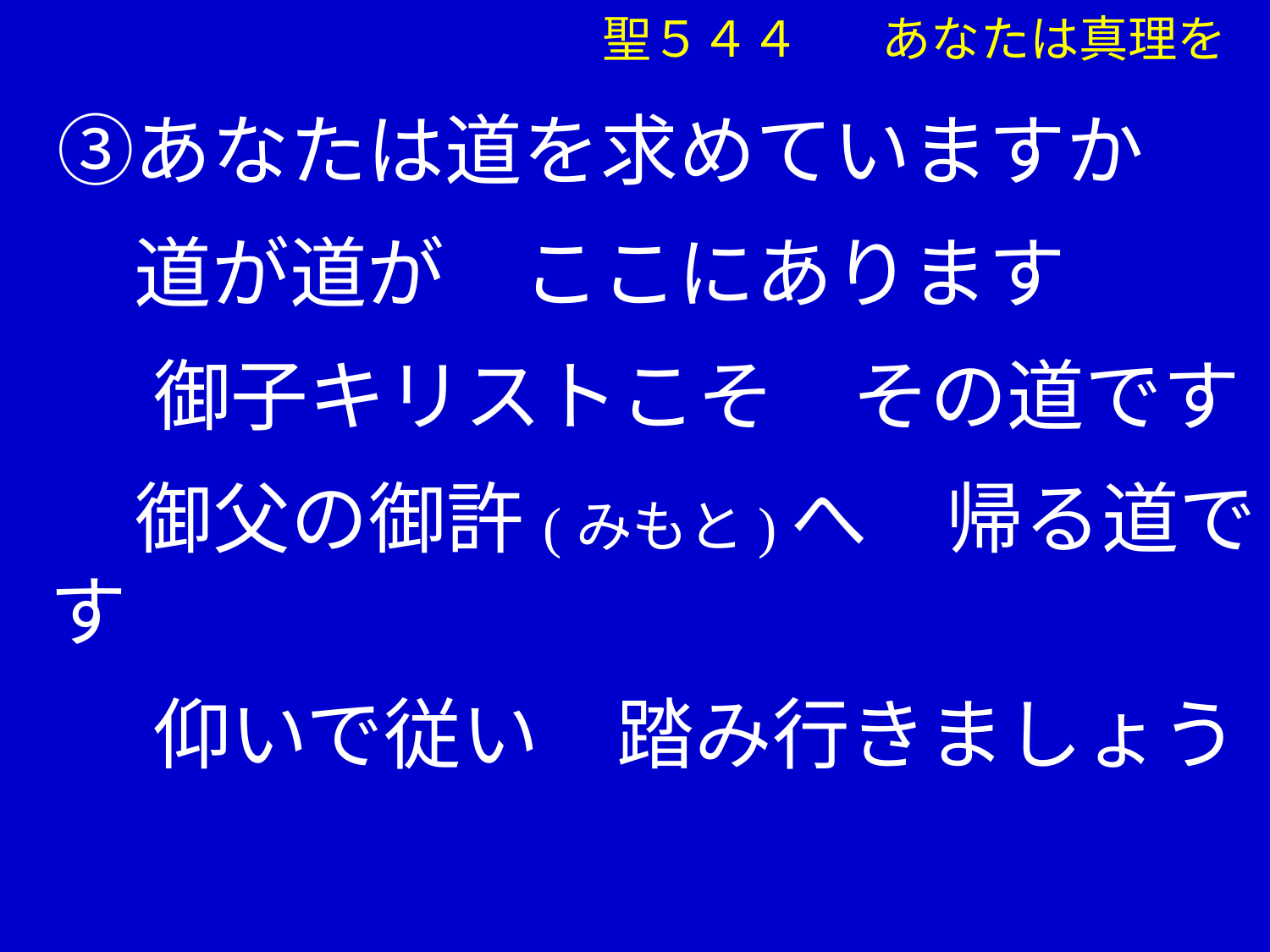

③あなたは道を求めていますか
　   道が道が　ここにあります
   　御子キリストこそ　その道です
　   御父の御許(みもと)へ　帰る道です
   　仰いで従い　踏み行きましょう
　　　　　 　　　　聖５４４   　あなたは真理を